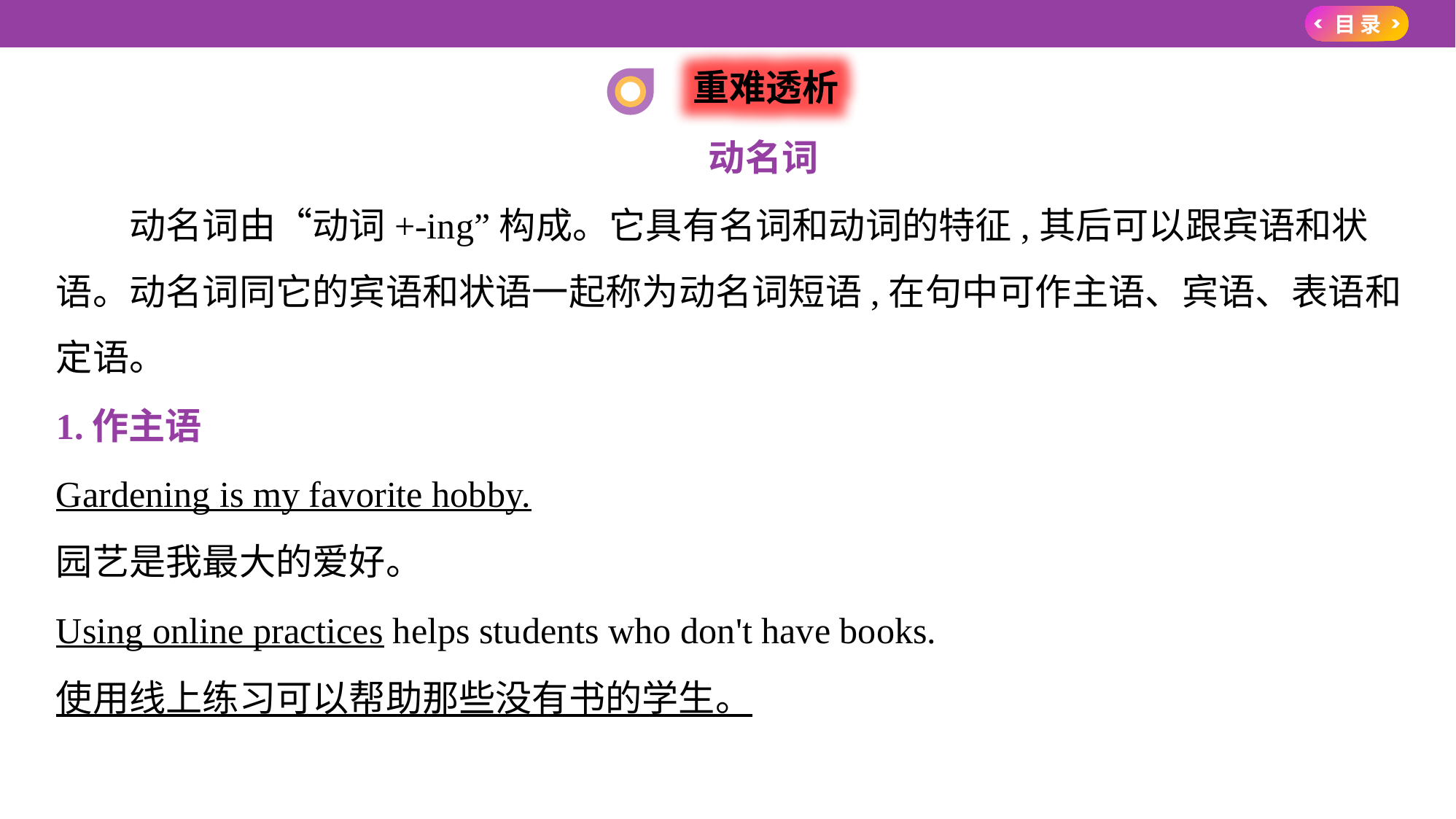

重难透析

动名词
　　动名词由“动词+-ing”构成。它具有名词和动词的特征,其后可以跟宾语和状
语。动名词同它的宾语和状语一起称为动名词短语,在句中可作主语、宾语、表语和
定语。
1.作主语
Gardening is my favorite hobby.
园艺是我最大的爱好。
Using online practices helps students who don't have books.
使用线上练习可以帮助那些没有书的学生。